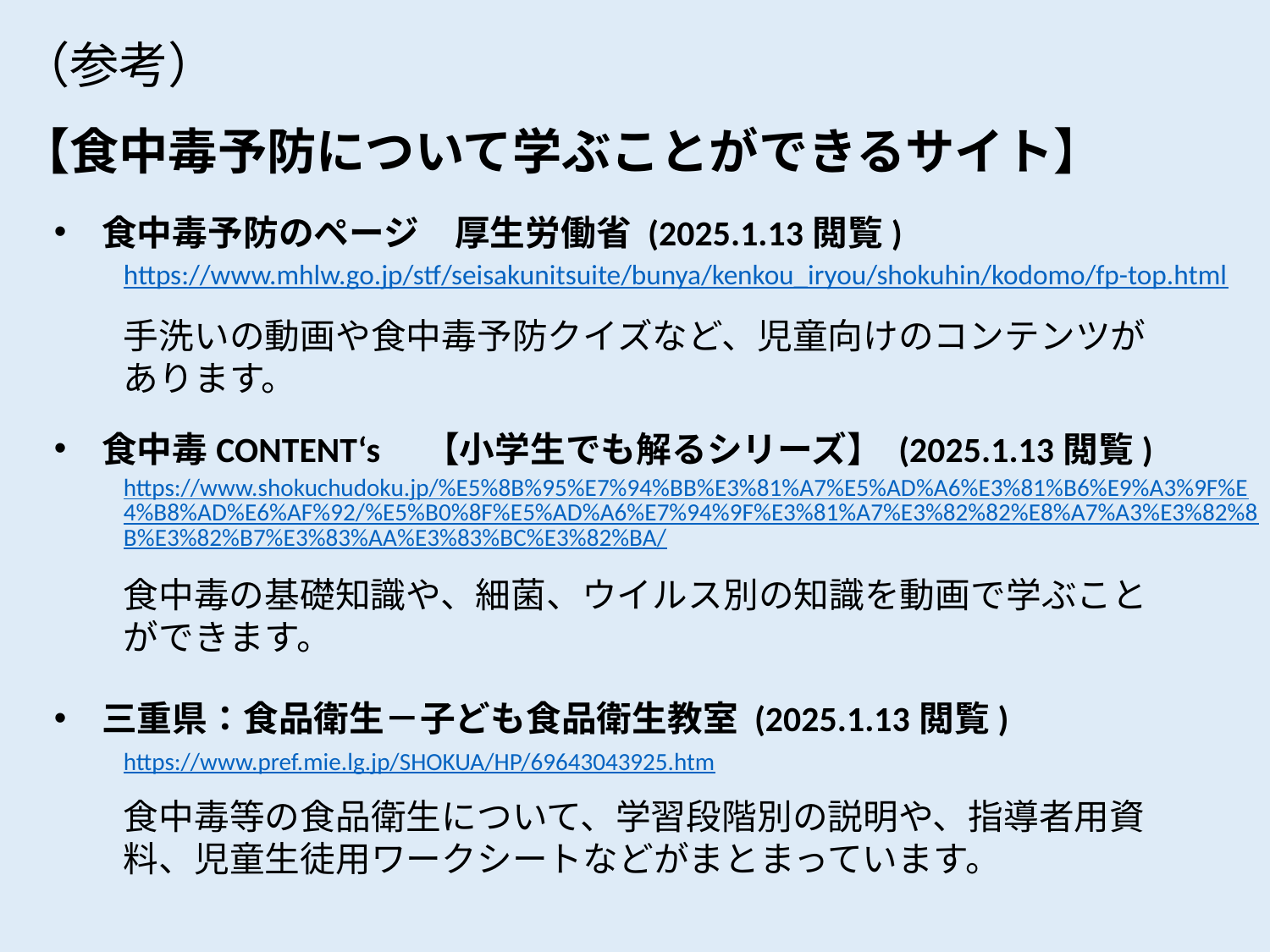

（参考）
【食中毒予防について学ぶことができるサイト】
食中毒予防のページ　厚生労働省 (2025.1.13閲覧)
https://www.mhlw.go.jp/stf/seisakunitsuite/bunya/kenkou_iryou/shokuhin/kodomo/fp-top.html

手洗いの動画や食中毒予防クイズなど、児童向けのコンテンツがあります。
食中毒CONTENT‘s　【小学生でも解るシリーズ】 (2025.1.13閲覧)
https://www.shokuchudoku.jp/%E5%8B%95%E7%94%BB%E3%81%A7%E5%AD%A6%E3%81%B6%E9%A3%9F%E4%B8%AD%E6%AF%92/%E5%B0%8F%E5%AD%A6%E7%94%9F%E3%81%A7%E3%82%82%E8%A7%A3%E3%82%8B%E3%82%B7%E3%83%AA%E3%83%BC%E3%82%BA/

食中毒の基礎知識や、細菌、ウイルス別の知識を動画で学ぶこと
ができます。
三重県：食品衛生－子ども食品衛生教室 (2025.1.13閲覧)
https://www.pref.mie.lg.jp/SHOKUA/HP/69643043925.htm

食中毒等の食品衛生について、学習段階別の説明や、指導者用資料、児童生徒用ワークシートなどがまとまっています。